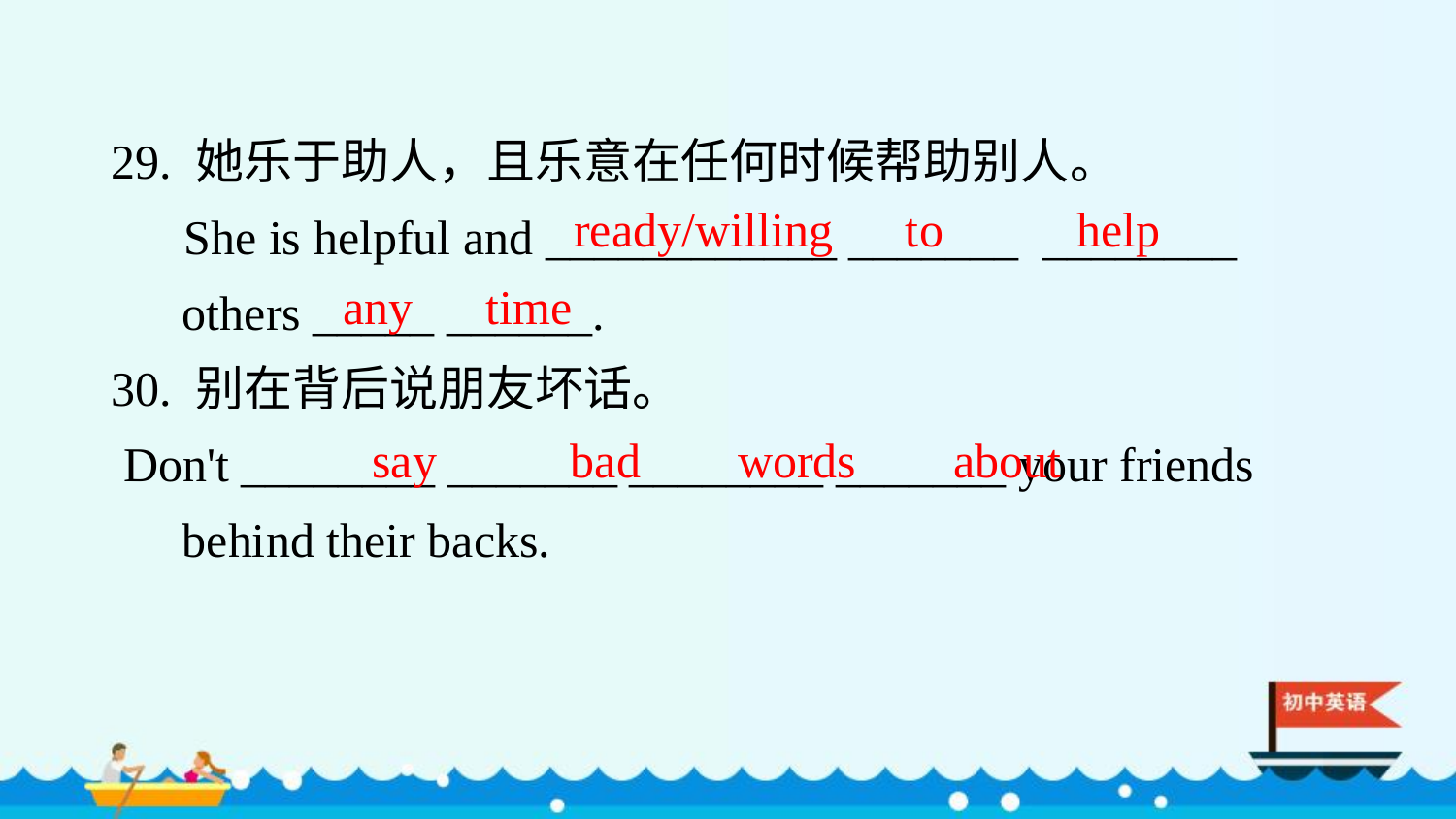

29. 她乐于助人，且乐意在任何时候帮助别人。
      She is helpful and ____________ _______  ________ others _____ ______.
30. 别在背后说朋友坏话。
 Don't ________ _______ ________ _______ your friends behind their backs.
ready/willing      to           help
any      time
say           bad        words        about